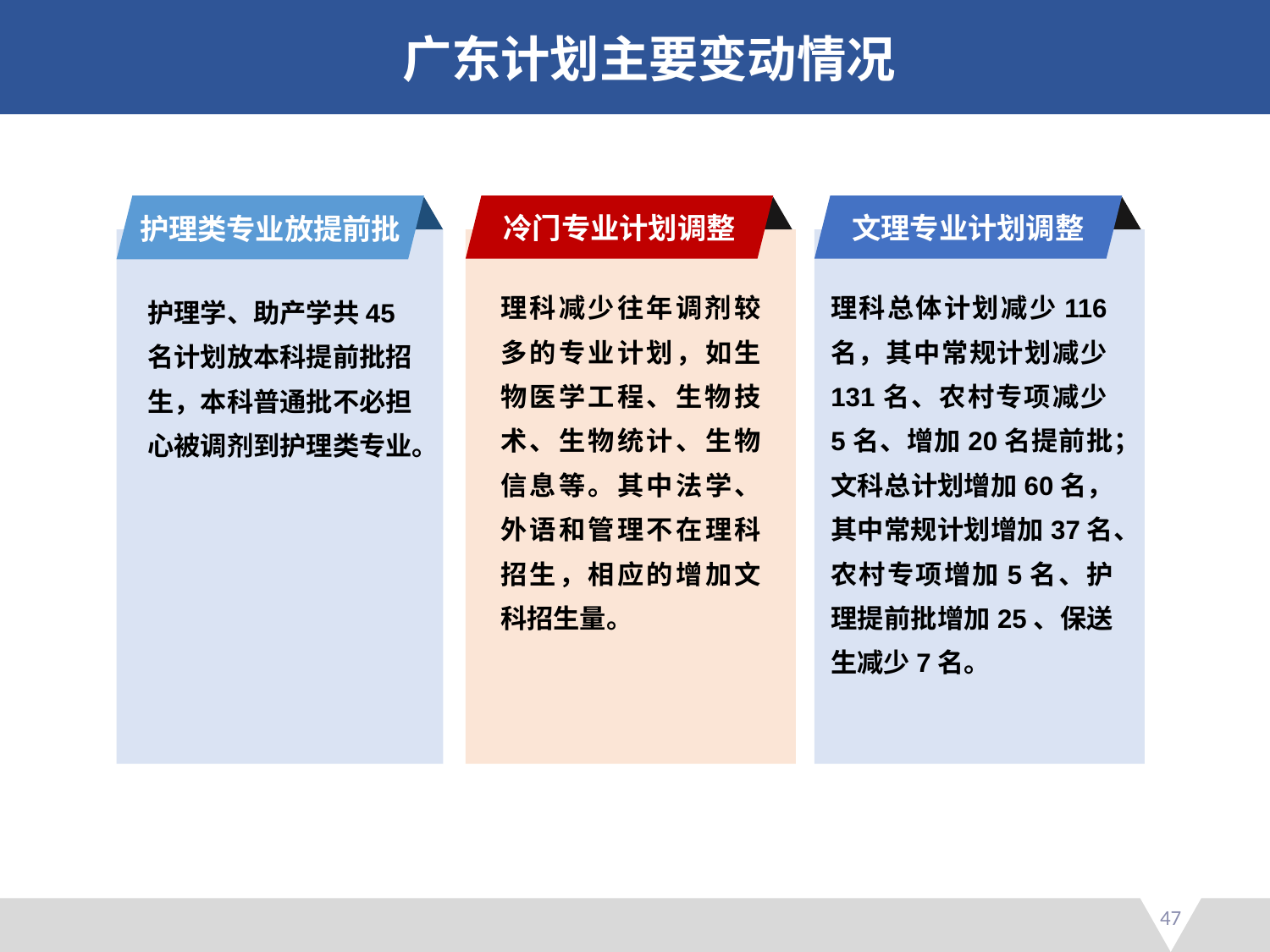

广东计划主要变动情况

护理类专业放提前批

冷门专业计划调整

文理专业计划调整

理科减少往年调剂较多的专业计划，如生物医学工程、生物技术、生物统计、生物信息等。其中法学、外语和管理不在理科招生，相应的增加文科招生量。
理科总体计划减少116名，其中常规计划减少131名、农村专项减少5名、增加20名提前批；文科总计划增加60名，其中常规计划增加37名、农村专项增加5名、护理提前批增加25、保送生减少7名。
护理学、助产学共45名计划放本科提前批招生，本科普通批不必担心被调剂到护理类专业。
47